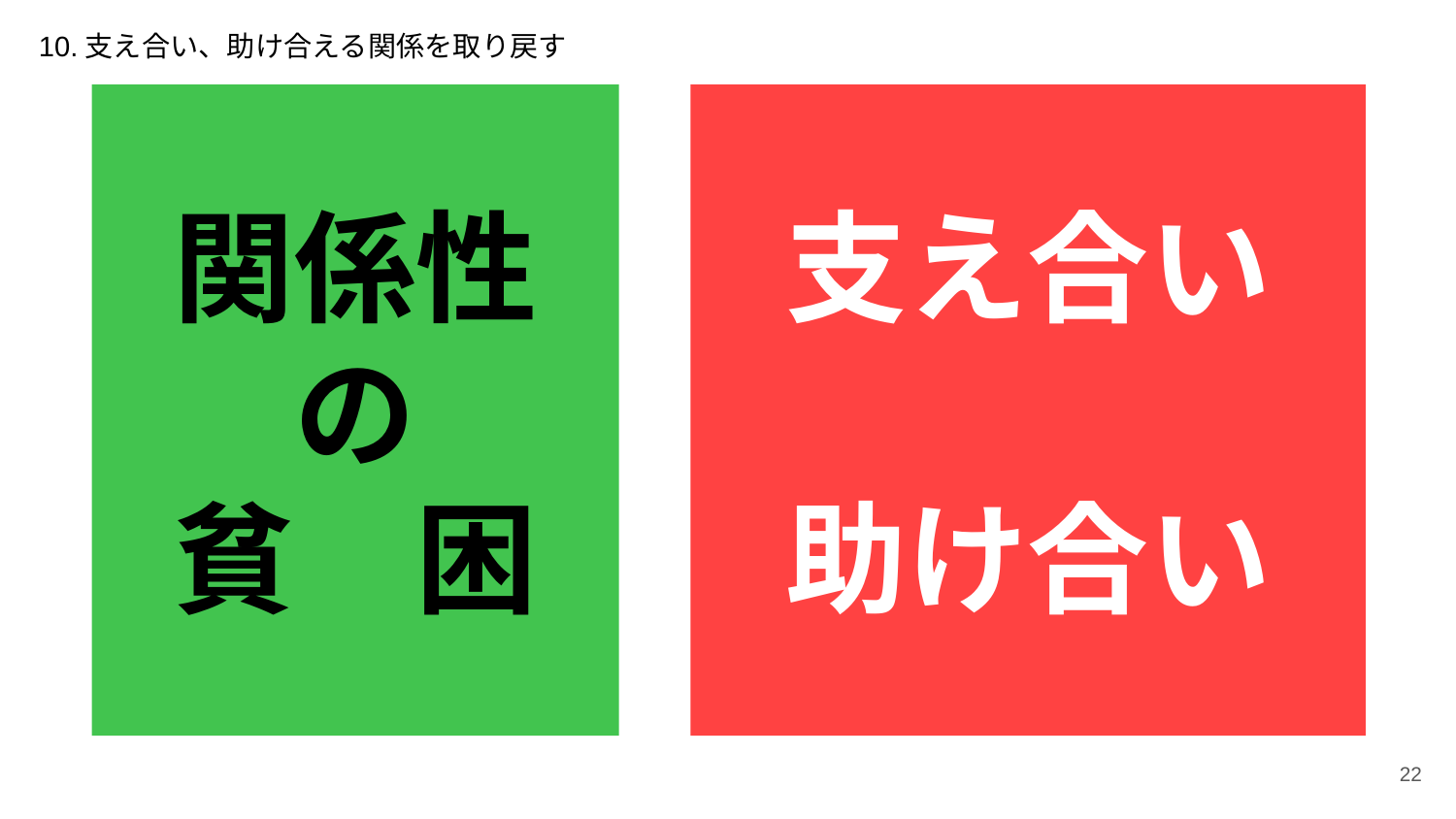

10.支え合い、助け合える関係を取り戻す
# 関係性
の
貧　困
支え合い

助け合い
22